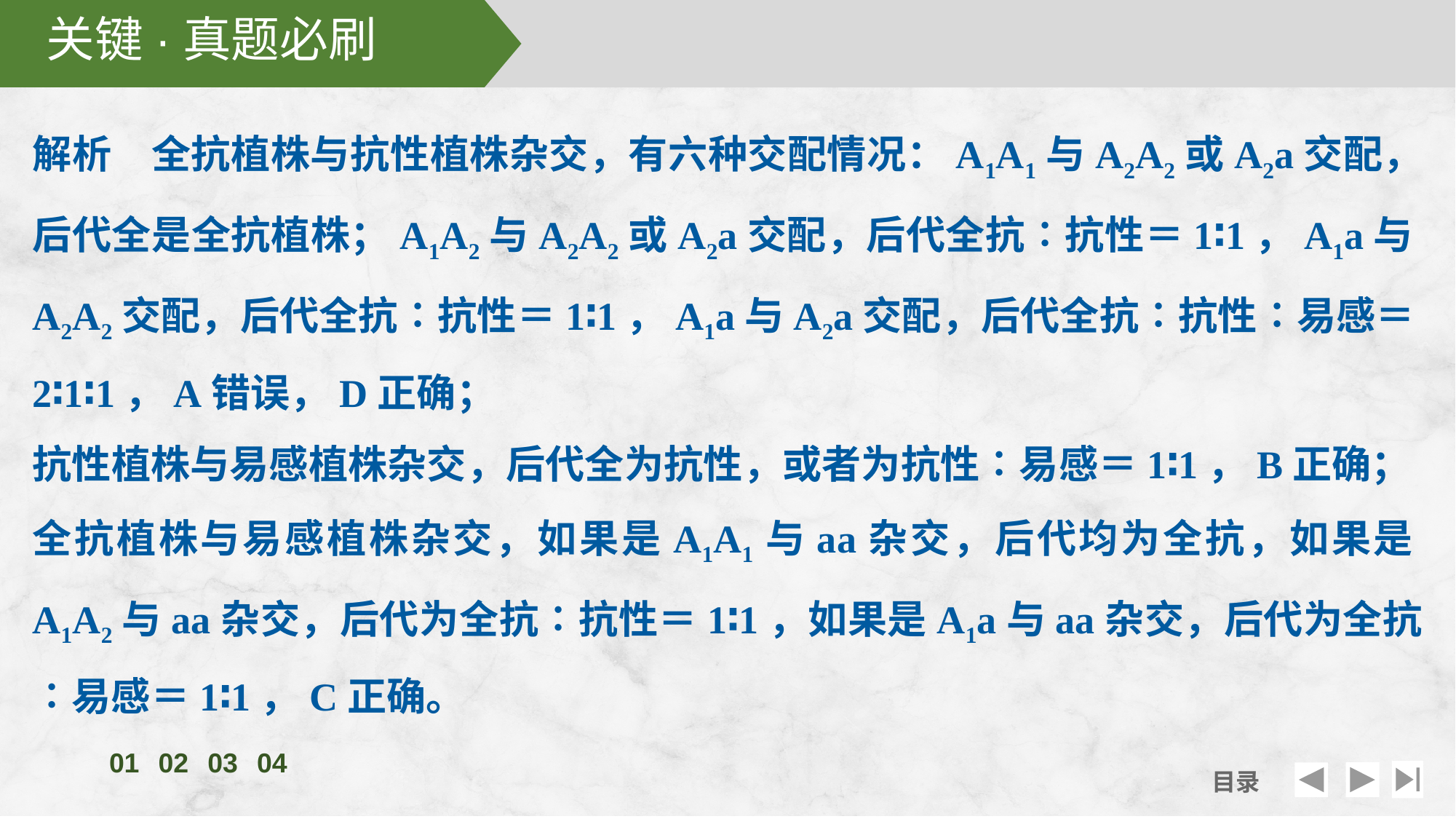

解析　全抗植株与抗性植株杂交，有六种交配情况：A1A1与A2A2或A2a交配，后代全是全抗植株；A1A2与A2A2或A2a交配，后代全抗∶抗性＝1∶1，A1a与A2A2交配，后代全抗∶抗性＝1∶1，A1a与A2a交配，后代全抗∶抗性∶易感＝2∶1∶1，A错误，D正确；
抗性植株与易感植株杂交，后代全为抗性，或者为抗性∶易感＝1∶1，B正确；
全抗植株与易感植株杂交，如果是A1A1与aa杂交，后代均为全抗，如果是A1A2与aa杂交，后代为全抗∶抗性＝1∶1，如果是A1a与aa杂交，后代为全抗∶易感＝1∶1，C正确。